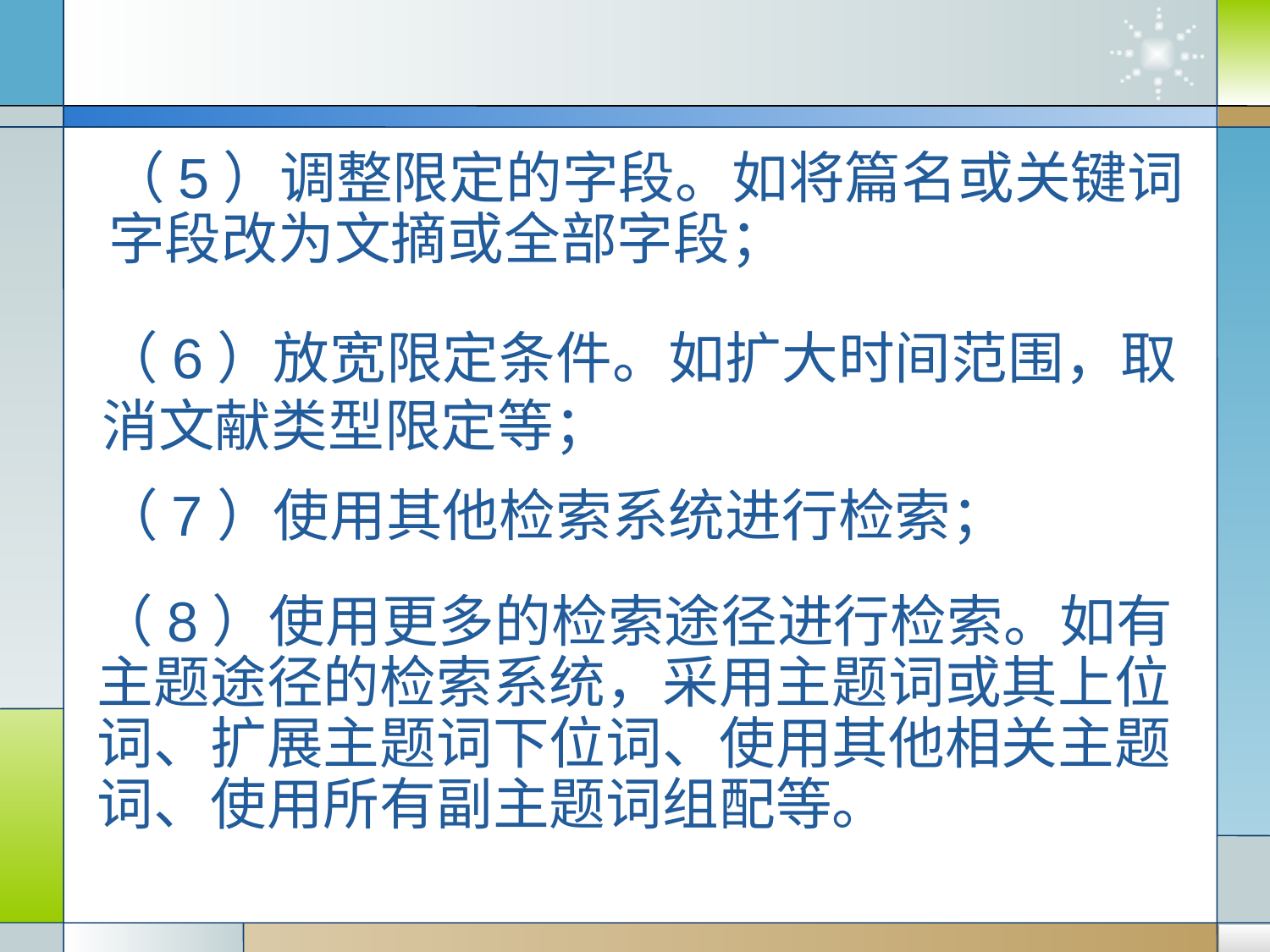

（5）调整限定的字段。如将篇名或关键词字段改为文摘或全部字段；
（6）放宽限定条件。如扩大时间范围，取消文献类型限定等；
（7）使用其他检索系统进行检索；
（8）使用更多的检索途径进行检索。如有主题途径的检索系统，采用主题词或其上位词、扩展主题词下位词、使用其他相关主题词、使用所有副主题词组配等。